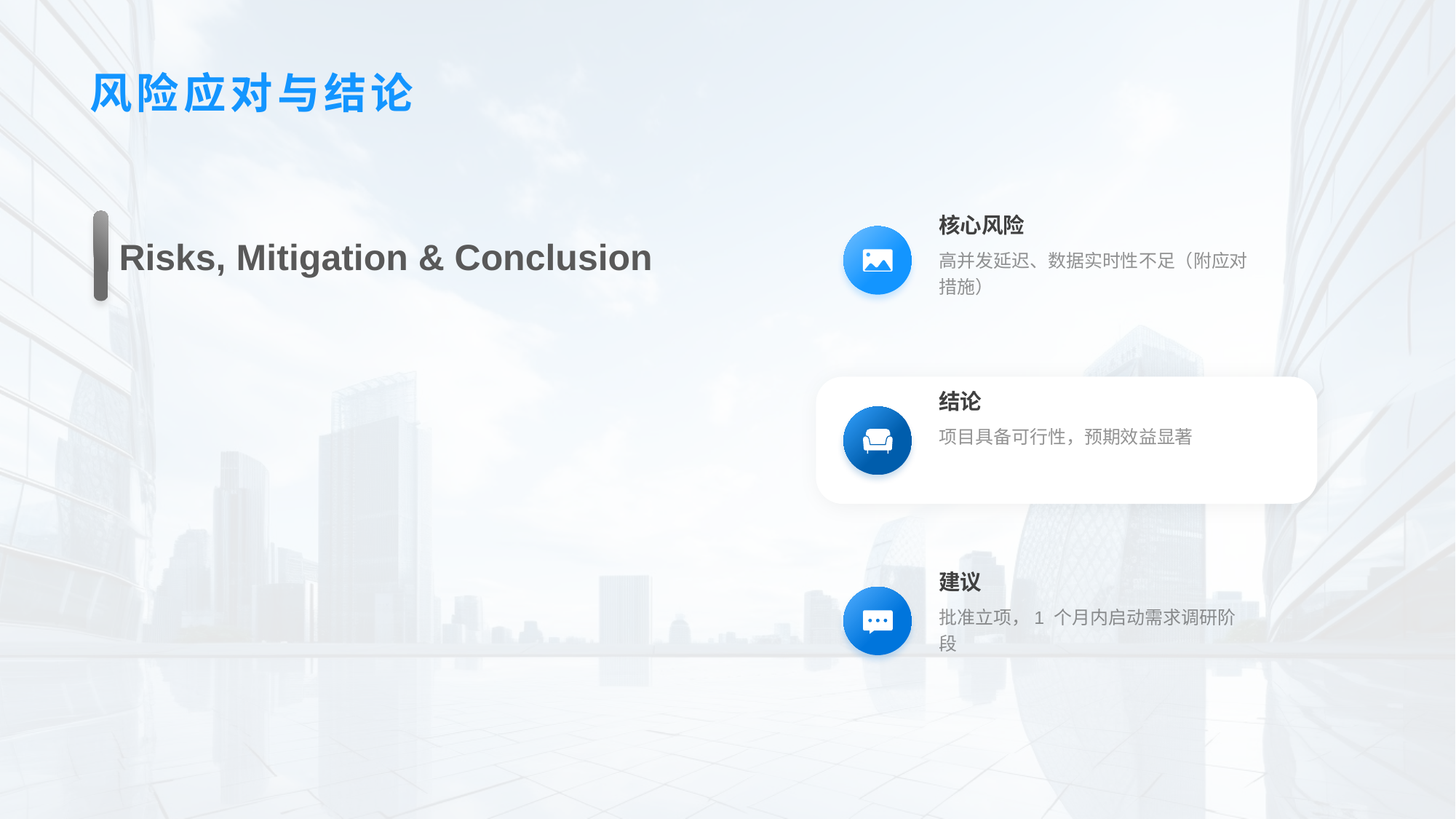

# 风险应对与结论
核心风险

Risks, Mitigation & Conclusion
高并发延迟、数据实时性不足（附应对措施）

结论

项目具备可行性，预期效益显著
建议

批准立项，1 个月内启动需求调研阶段